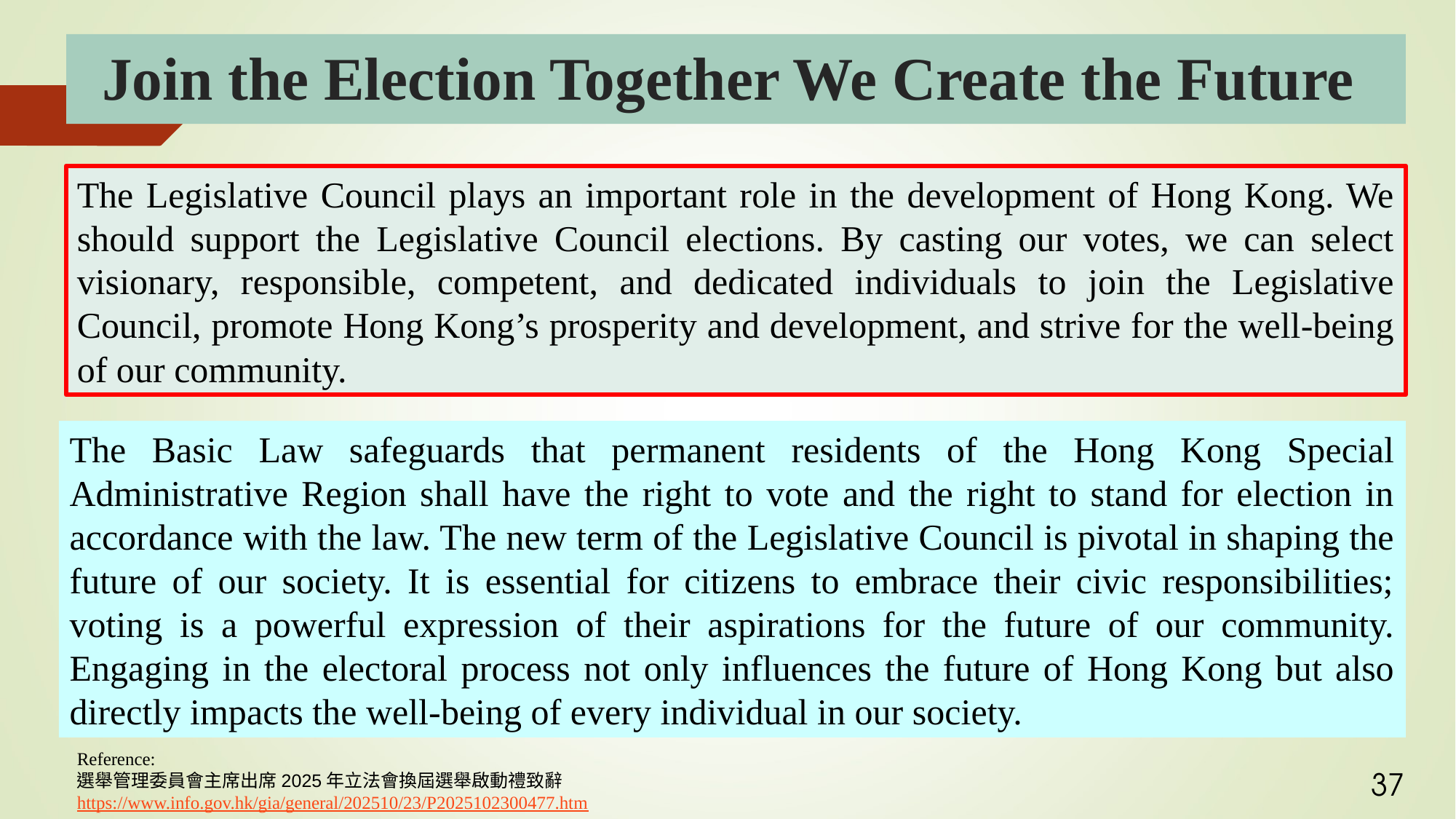

# Join the Election Together We Create the Future
The Legislative Council plays an important role in the development of Hong Kong. We should support the Legislative Council elections. By casting our votes, we can select visionary, responsible, competent, and dedicated individuals to join the Legislative Council, promote Hong Kong’s prosperity and development, and strive for the well-being of our community.
The Basic Law safeguards that permanent residents of the Hong Kong Special Administrative Region shall have the right to vote and the right to stand for election in accordance with the law. The new term of the Legislative Council is pivotal in shaping the future of our society. It is essential for citizens to embrace their civic responsibilities; voting is a powerful expression of their aspirations for the future of our community. Engaging in the electoral process not only influences the future of Hong Kong but also directly impacts the well-being of every individual in our society.
Reference:
選舉管理委員會主席出席2025年立法會換屆選舉啟動禮致辭
https://www.info.gov.hk/gia/general/202510/23/P2025102300477.htm

37